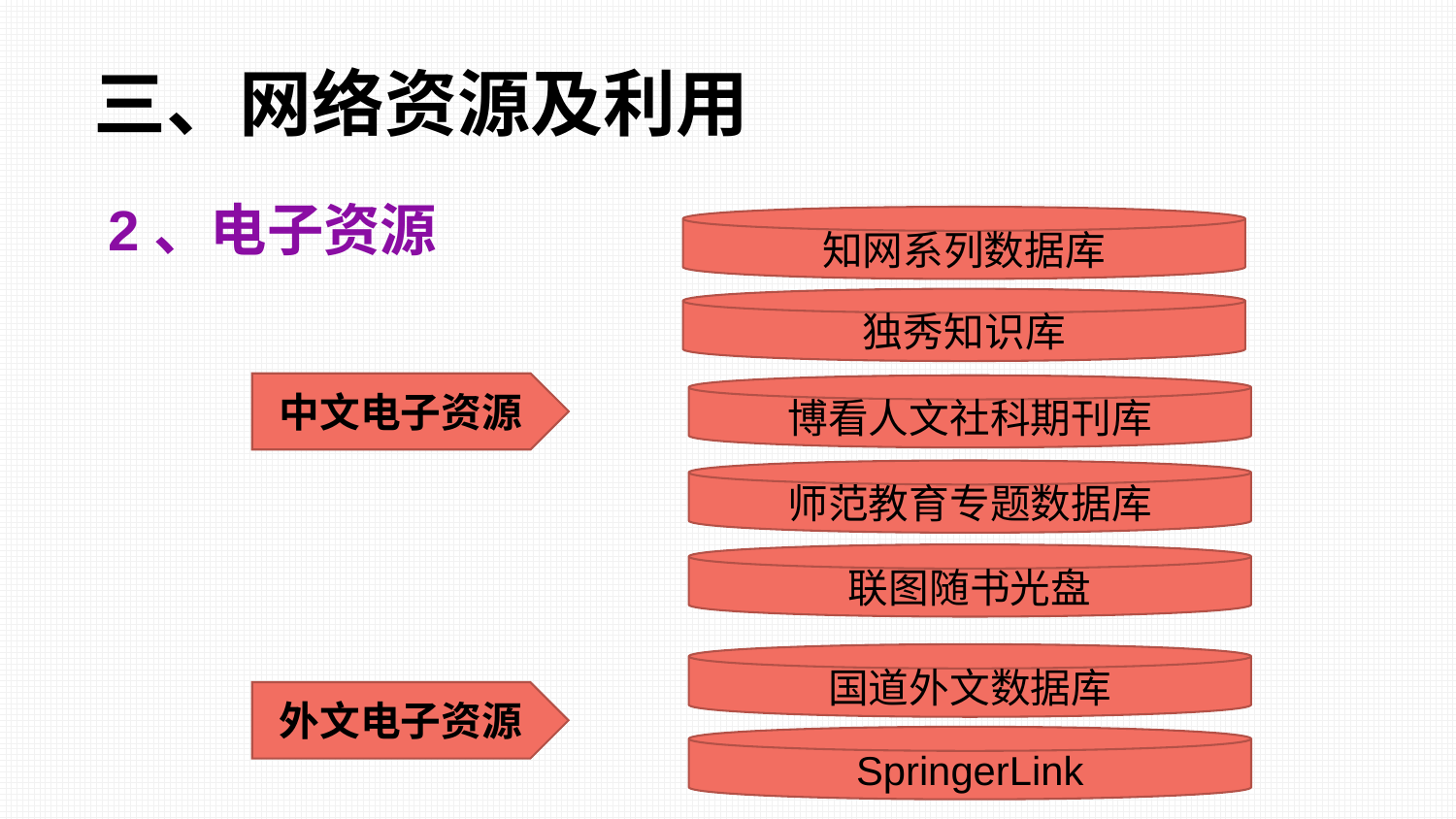

# 三、网络资源及利用
2、电子资源

知网系列数据库
独秀知识库
中文电子资源
博看人文社科期刊库
师范教育专题数据库
联图随书光盘
国道外文数据库
外文电子资源
SpringerLink